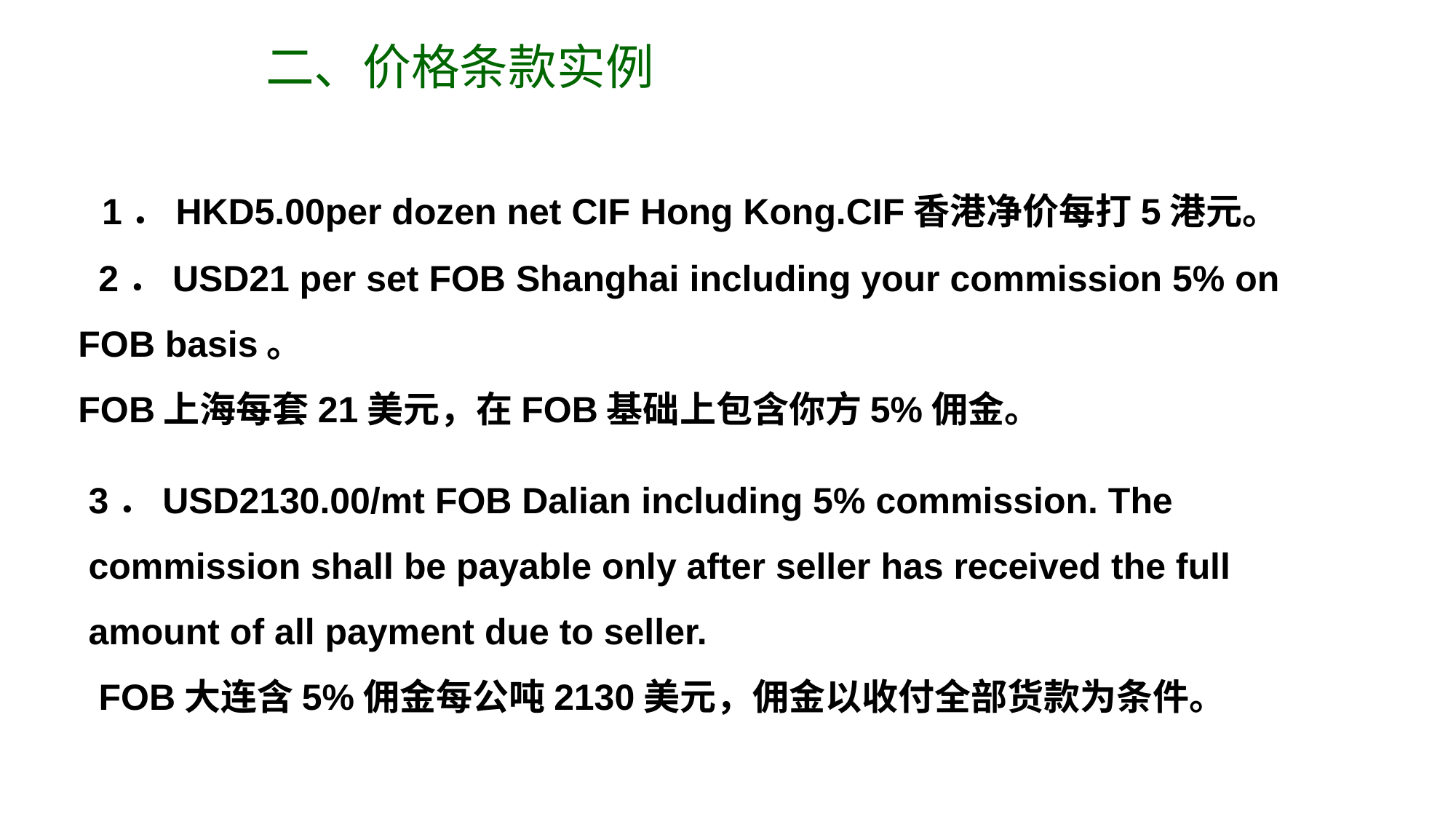

二、价格条款实例
  1．HKD5.00per dozen net CIF Hong Kong.CIF香港净价每打5港元。
  2．USD21 per set FOB Shanghai including your commission 5% on FOB basis。
FOB上海每套21美元，在FOB基础上包含你方5%佣金。

3．USD2130.00/mt FOB Dalian including 5% commission. The commission shall be payable only after seller has received the full amount of all payment due to seller.
 FOB大连含5%佣金每公吨2130美元，佣金以收付全部货款为条件。